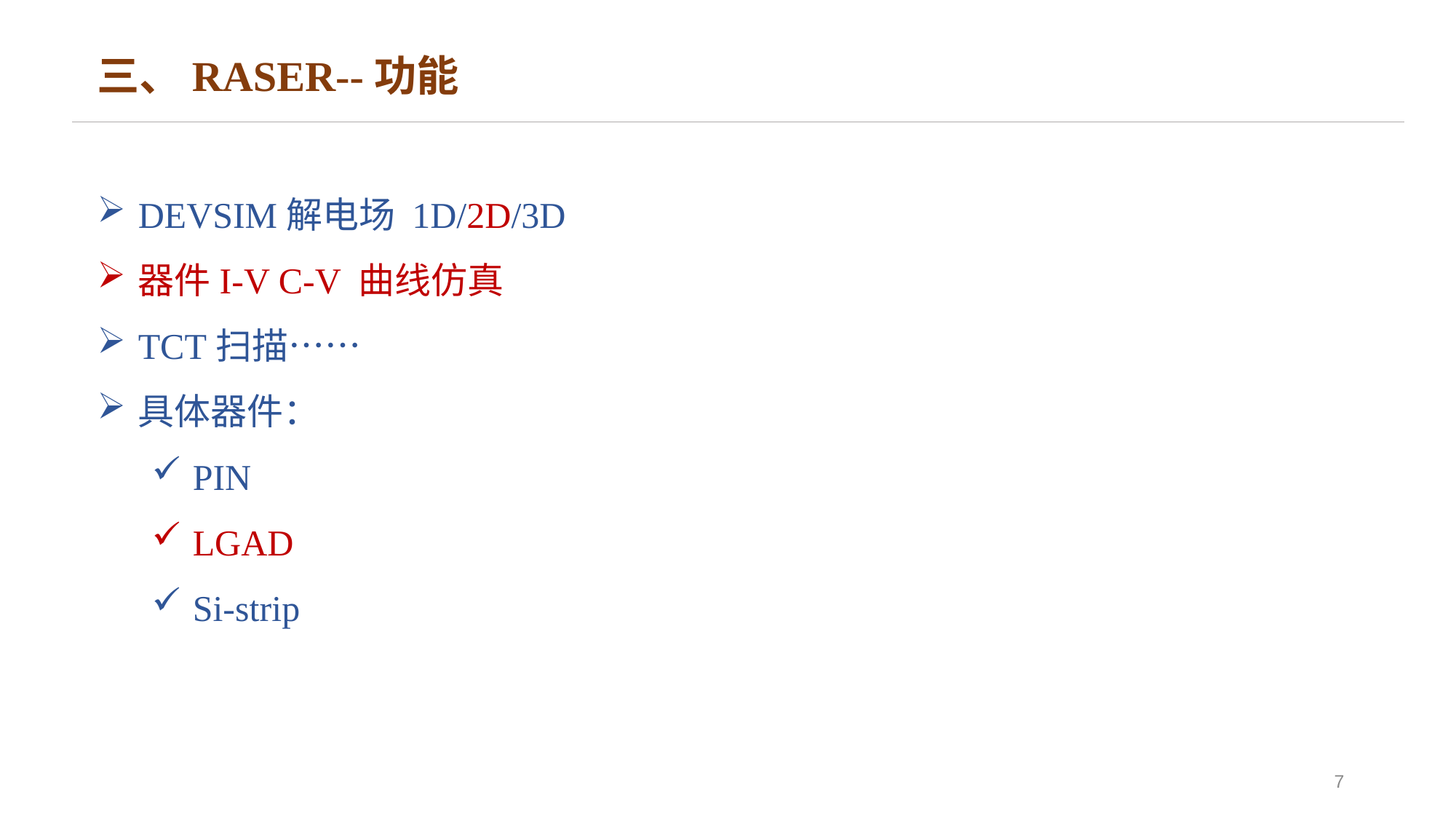

三、RASER--功能
DEVSIM解电场 1D/2D/3D
器件I-V C-V 曲线仿真
TCT扫描……
具体器件：
PIN
LGAD
Si-strip
7